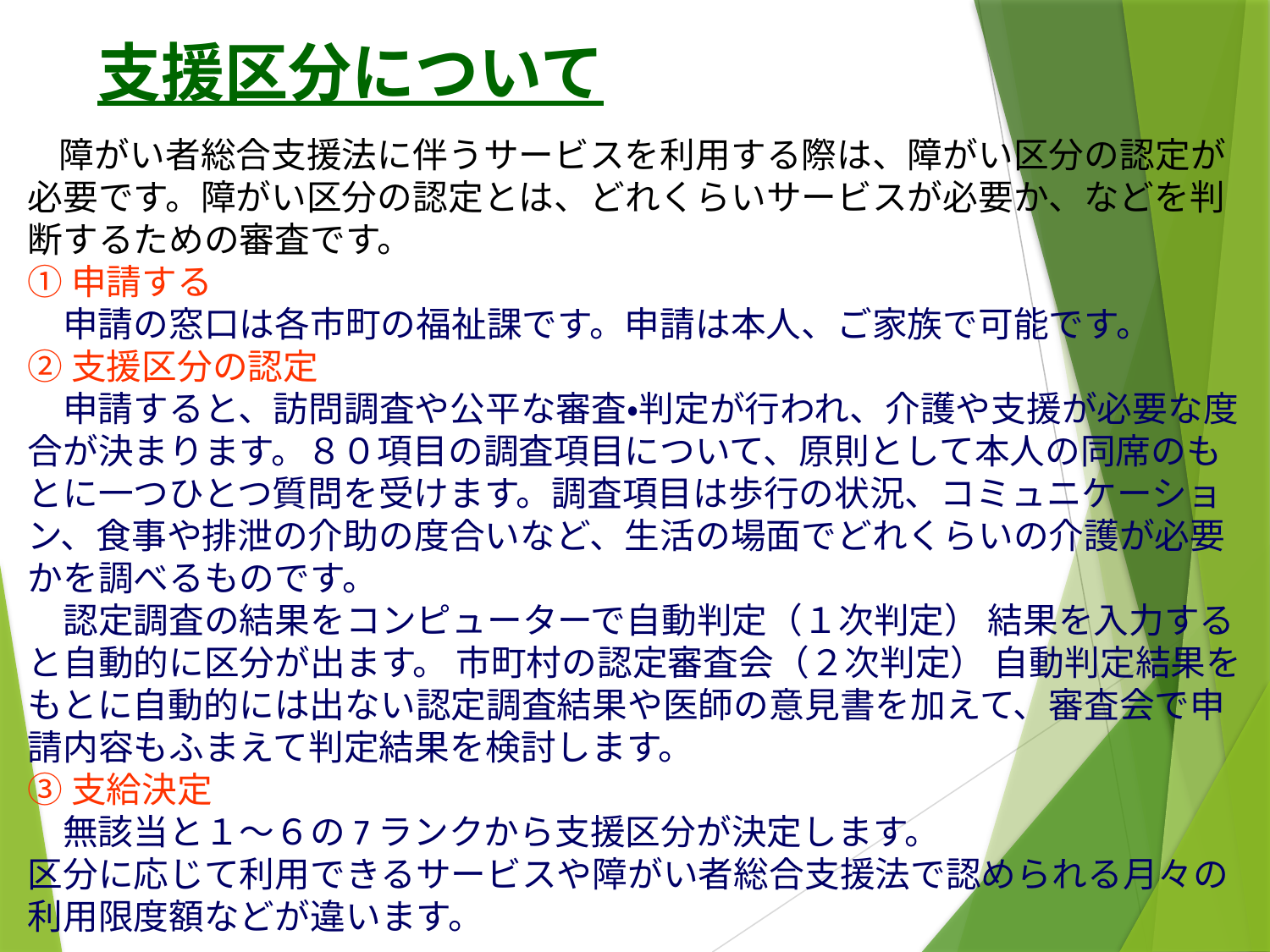

# 支援区分について
　障がい者総合支援法に伴うサービスを利用する際は、障がい区分の認定が必要です。障がい区分の認定とは、どれくらいサービスが必要か、などを判断するための審査です。
①申請する
　申請の窓口は各市町の福祉課です。申請は本人、ご家族で可能です。
②支援区分の認定
　申請すると、訪問調査や公平な審査・判定が行われ、介護や支援が必要な度合が決まります。８０項目の調査項目について、原則として本人の同席のもとに一つひとつ質問を受けます。調査項目は歩行の状況、コミュニケーション、食事や排泄の介助の度合いなど、生活の場面でどれくらいの介護が必要かを調べるものです。
　認定調査の結果をコンピューターで自動判定（１次判定） 結果を入力すると自動的に区分が出ます。 市町村の認定審査会（２次判定） 自動判定結果をもとに自動的には出ない認定調査結果や医師の意見書を加えて、審査会で申請内容もふまえて判定結果を検討します。
③支給決定
　無該当と１～６の7ランクから支援区分が決定します。
区分に応じて利用できるサービスや障がい者総合支援法で認められる月々の利用限度額などが違います。